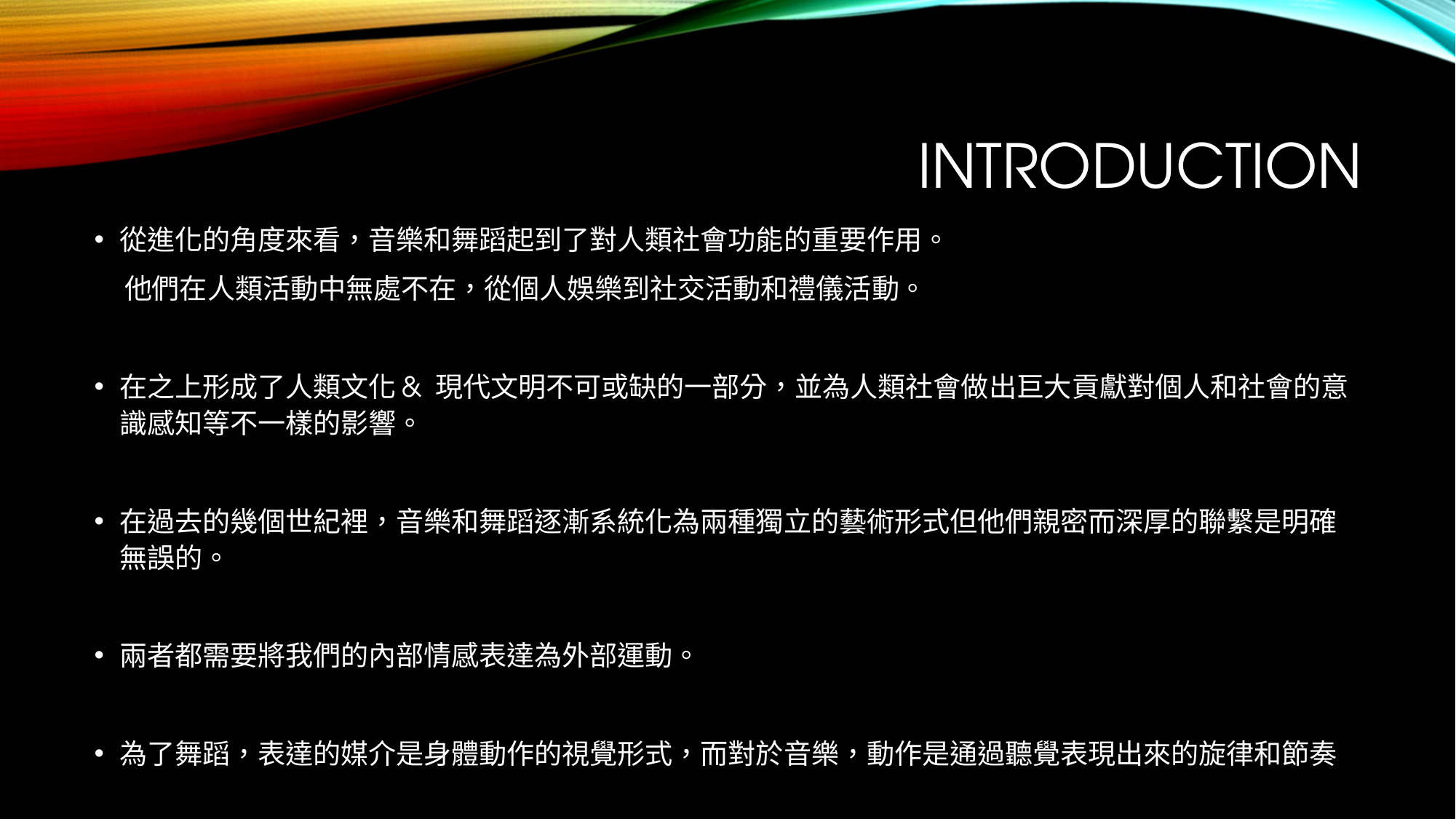

# Introduction
從進化的角度來看，音樂和舞蹈起到了對人類社會功能的重要作用。
    他們在人類活動中無處不在，從個人娛樂到社交活動和禮儀活動。

在之上形成了人類文化& 現代文明不可或缺的一部分，並為人類社會做出巨大貢獻對個人和社會的意識感知等不一樣的影響。

在過去的幾個世紀裡，音樂和舞蹈逐漸系統化為兩種獨立的藝術形式但他們親密而深厚的聯繫是明確無誤的。

兩者都需要將我們的內部情感表達為外部運動。

為了舞蹈，表達的媒介是身體動作的視覺形式，而對於音樂，動作是通過聽覺表現出來的旋律和節奏